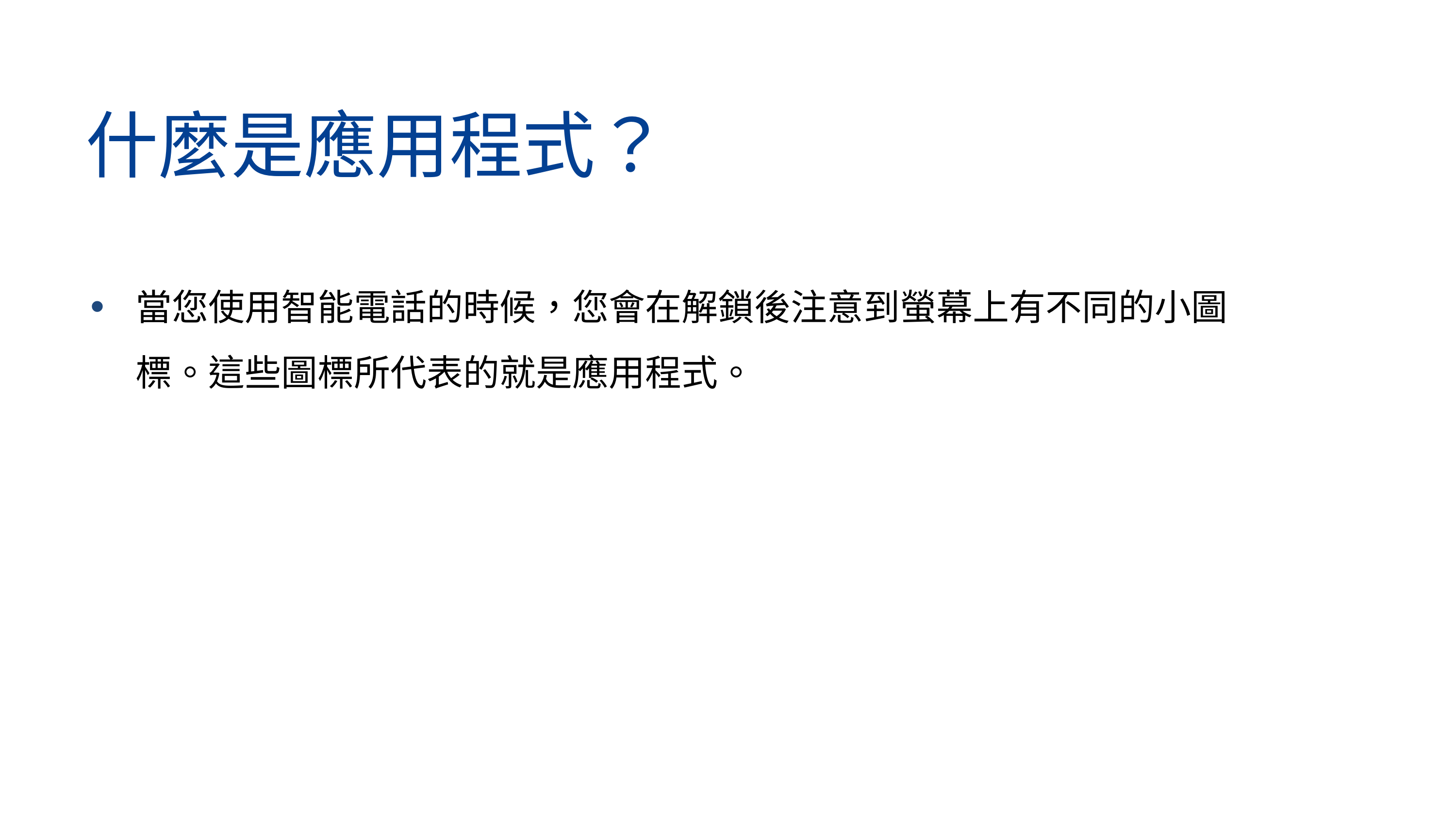

什麼是應用程式？
當您使用智能電話的時候，您會在解鎖後注意到螢幕上有不同的小圖標。這些圖標所代表的就是應用程式。